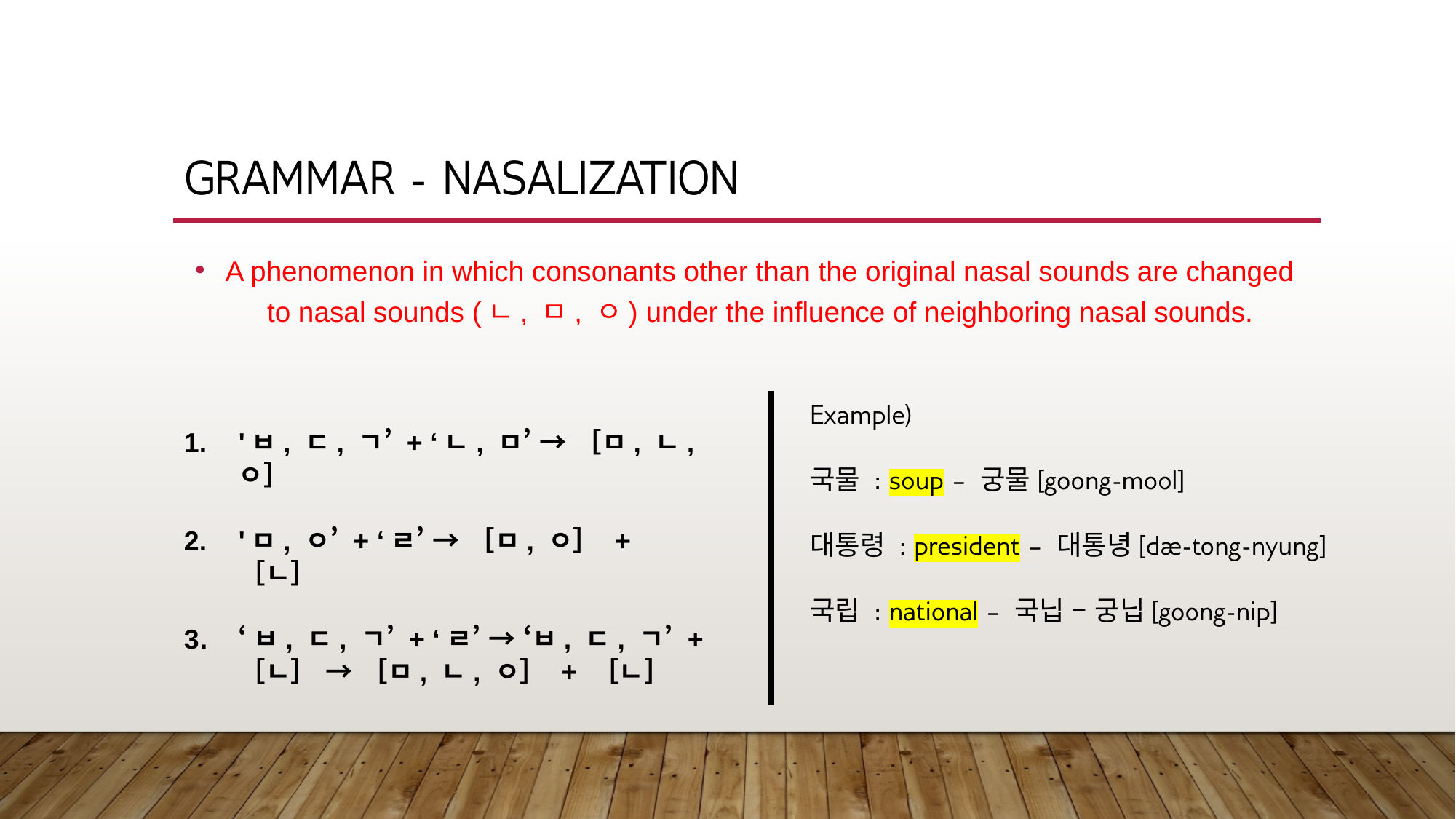

# Grammar - nasalization
A phenomenon in which consonants other than the original nasal sounds are changed to nasal sounds (ㄴ, ㅁ, ㅇ) under the influence of neighboring nasal sounds.

Example)

국물 : soup – 궁물[goong-mool]

대통령 : president – 대통녕[dae-tong-nyung]

국립 : national – 국닙 – 궁닙[goong-nip]
'ㅂ, ㄷ, ㄱ’ + ‘ㄴ, ㅁ’ → ［ㅁ, ㄴ, ㅇ］

'ㅁ, ㅇ’ + ‘ㄹ’ → ［ㅁ, ㅇ］ + ［ㄴ］

‘ㅂ, ㄷ, ㄱ’ + ‘ㄹ’ → ‘ㅂ, ㄷ, ㄱ’ + ［ㄴ］ → ［ㅁ, ㄴ, ㅇ］ + ［ㄴ］